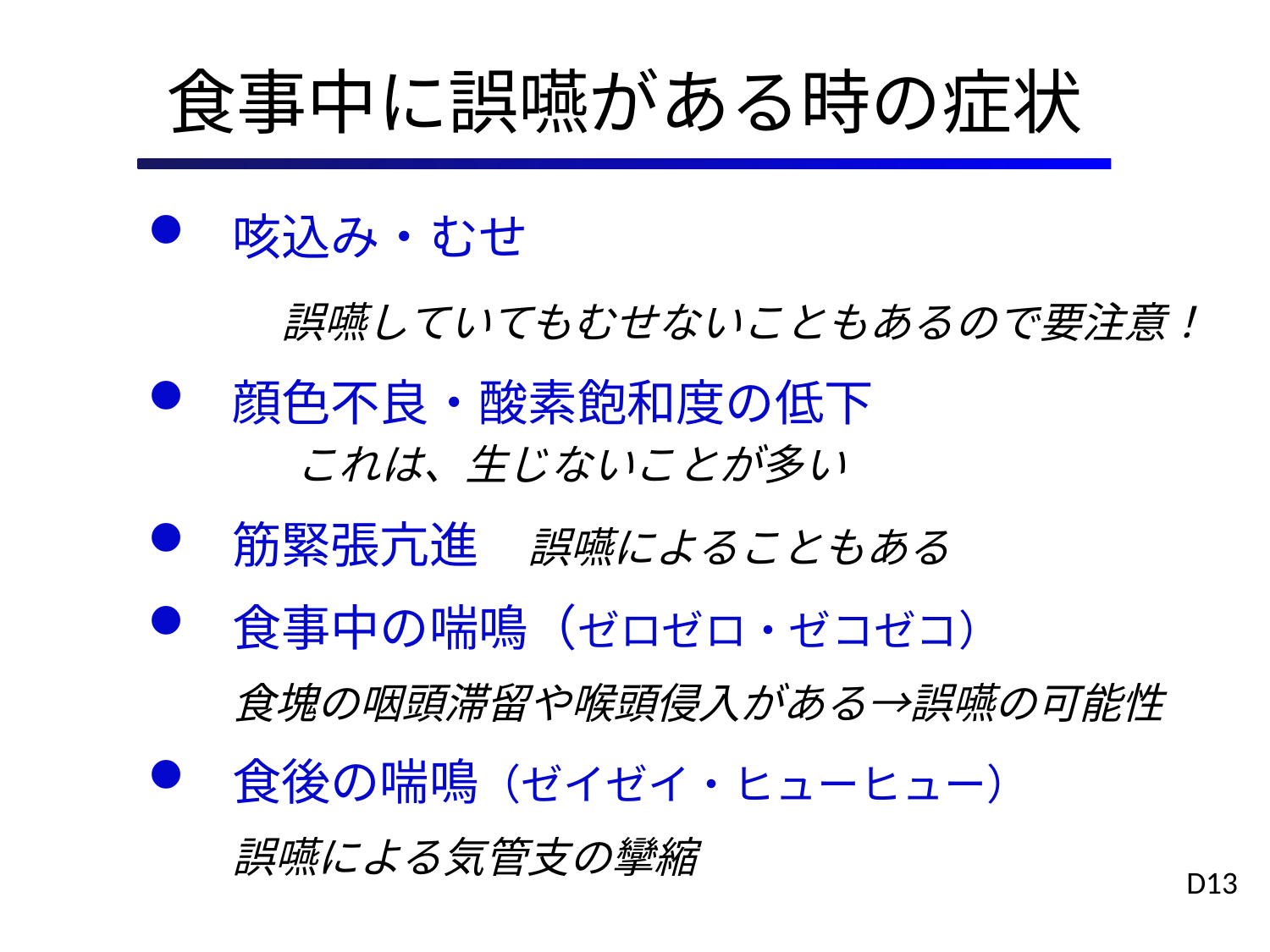

# 食事中に誤嚥がある時の症状

咳込み・むせ
　　　誤嚥していてもむせないこともあるので要注意！
顔色不良・酸素飽和度の低下
　　　これは、生じないことが多い
筋緊張亢進　誤嚥によることもある
食事中の喘鳴（ゼロゼロ・ゼコゼコ）
　　食塊の咽頭滞留や喉頭侵入がある→誤嚥の可能性
食後の喘鳴（ゼイゼイ・ヒューヒュー）
　　誤嚥による気管支の攣縮
D13